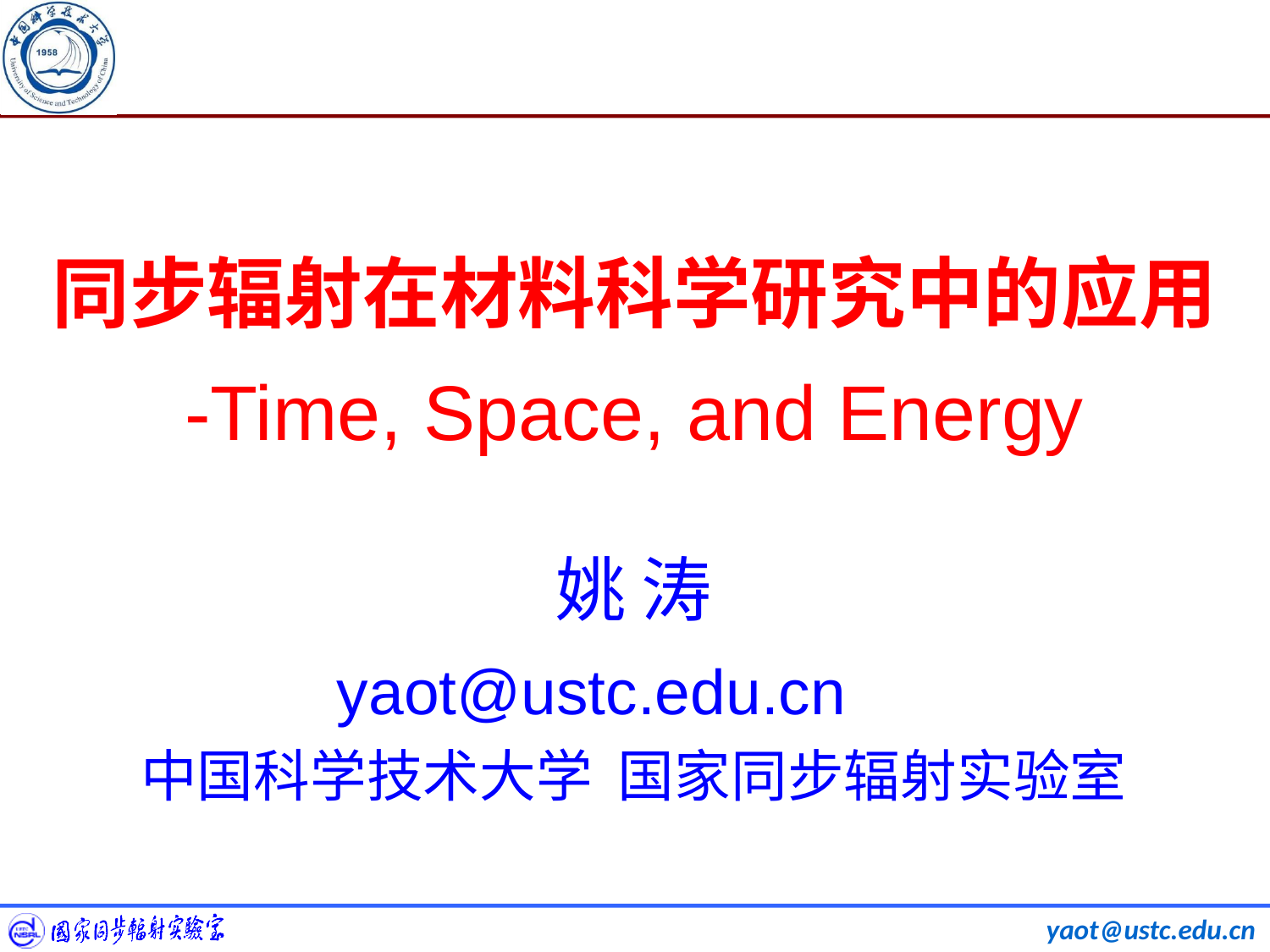

同步辐射在材料科学研究中的应用
-Time, Space, and Energy
姚 涛
yaot@ustc.edu.cn
中国科学技术大学  国家同步辐射实验室